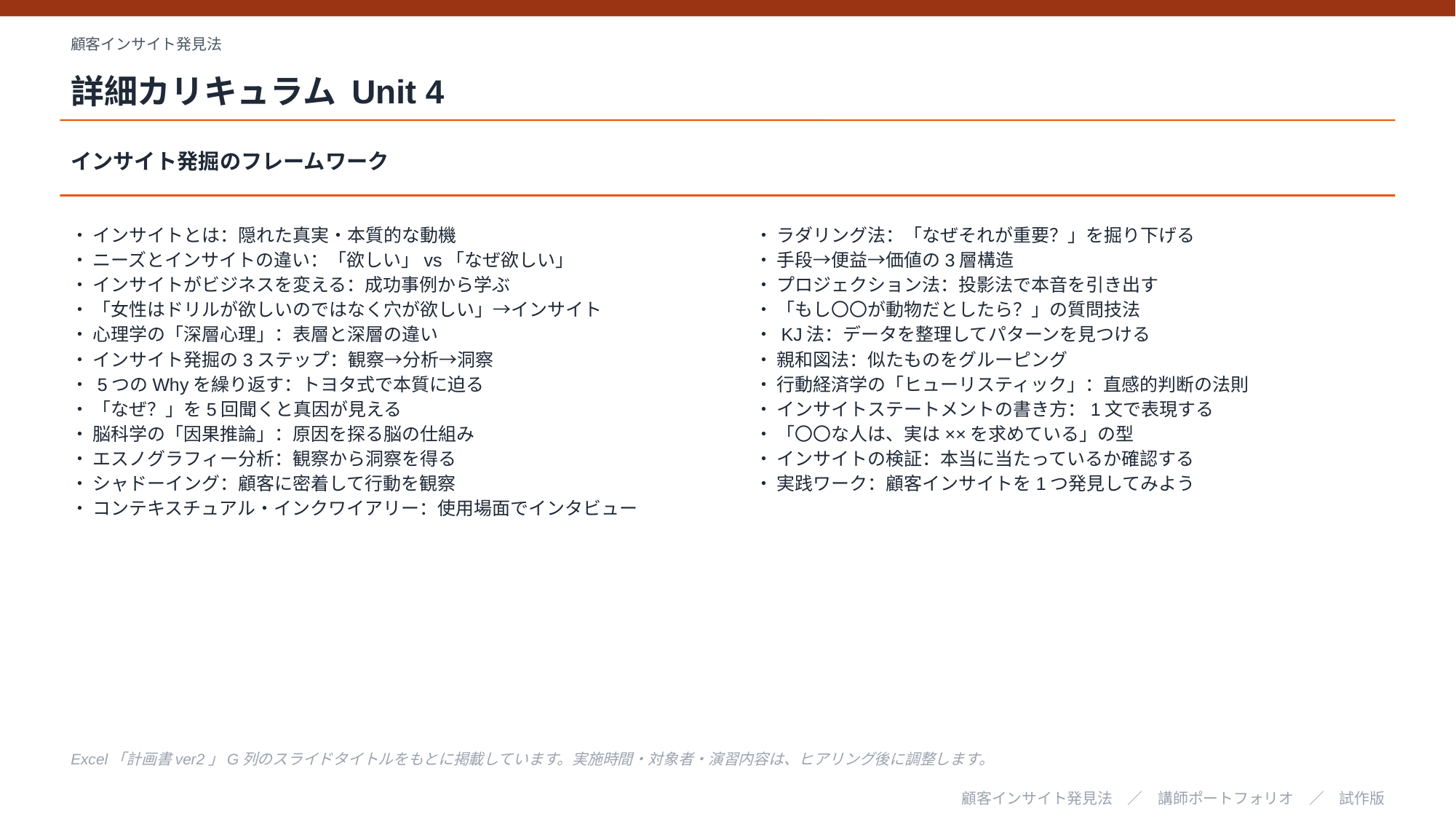

顧客インサイト発見法
詳細カリキュラム Unit 4

インサイト発掘のフレームワーク

・ インサイトとは：隠れた真実・本質的な動機
・ ニーズとインサイトの違い：「欲しい」vs「なぜ欲しい」
・ インサイトがビジネスを変える：成功事例から学ぶ
・ 「女性はドリルが欲しいのではなく穴が欲しい」→インサイト
・ 心理学の「深層心理」：表層と深層の違い
・ インサイト発掘の3ステップ：観察→分析→洞察
・ 5つのWhyを繰り返す：トヨタ式で本質に迫る
・ 「なぜ？」を5回聞くと真因が見える
・ 脳科学の「因果推論」：原因を探る脳の仕組み
・ エスノグラフィー分析：観察から洞察を得る
・ シャドーイング：顧客に密着して行動を観察
・ コンテキスチュアル・インクワイアリー：使用場面でインタビュー
・ ラダリング法：「なぜそれが重要？」を掘り下げる
・ 手段→便益→価値の3層構造
・ プロジェクション法：投影法で本音を引き出す
・ 「もし〇〇が動物だとしたら？」の質問技法
・ KJ法：データを整理してパターンを見つける
・ 親和図法：似たものをグルーピング
・ 行動経済学の「ヒューリスティック」：直感的判断の法則
・ インサイトステートメントの書き方：1文で表現する
・ 「〇〇な人は、実は××を求めている」の型
・ インサイトの検証：本当に当たっているか確認する
・ 実践ワーク：顧客インサイトを1つ発見してみよう
Excel「計画書ver2」G列のスライドタイトルをもとに掲載しています。実施時間・対象者・演習内容は、ヒアリング後に調整します。
顧客インサイト発見法　／　講師ポートフォリオ　／　試作版